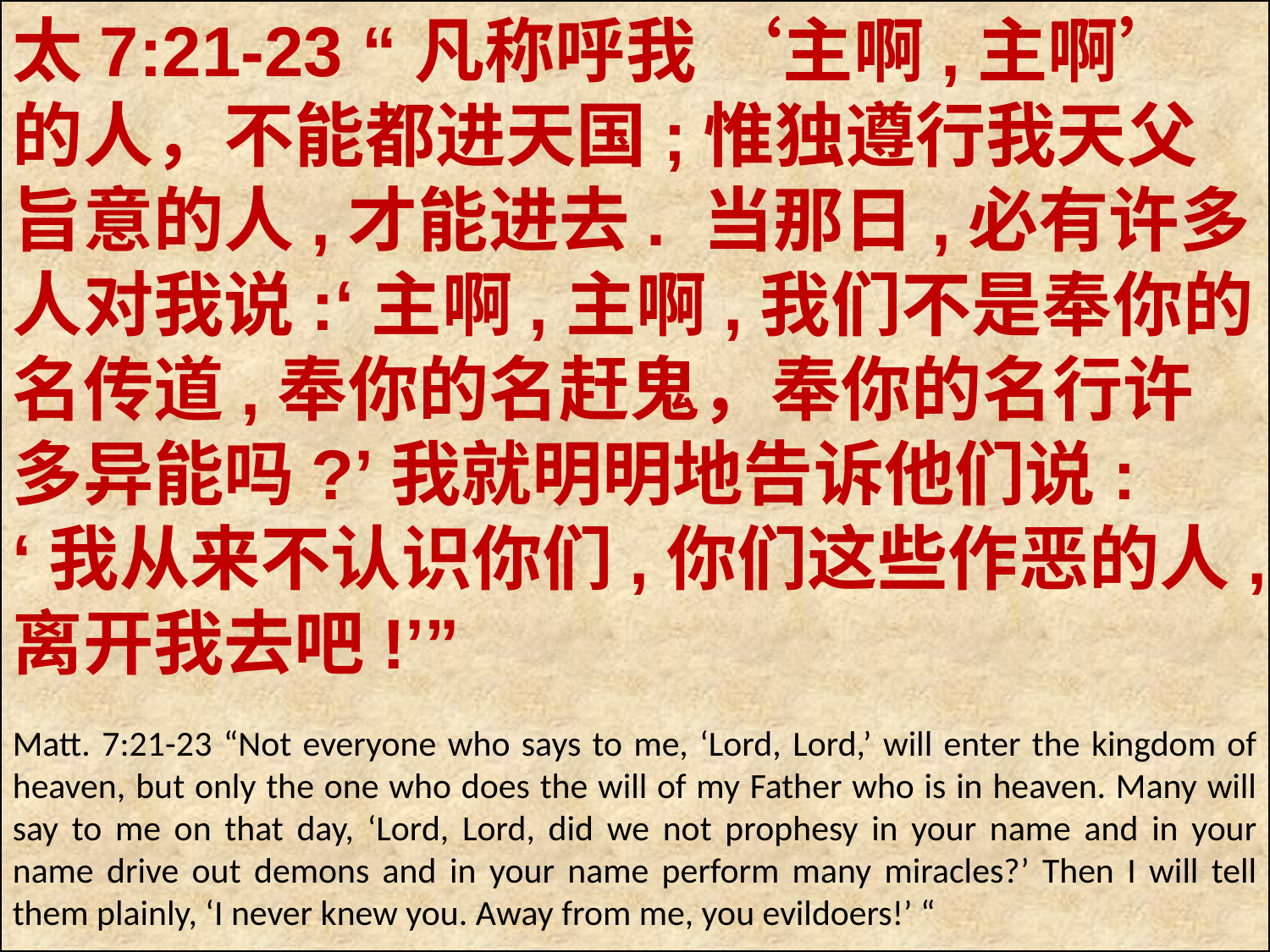

太7:21-23 “凡称呼我 ‘主啊,主啊’的人，不能都进天国;惟独遵行我天父旨意的人,才能进去. 当那日,必有许多人对我说:‘主啊,主啊,我们不是奉你的名传道,奉你的名赶鬼，奉你的名行许多异能吗?’我就明明地告诉他们说: ‘我从来不认识你们,你们这些作恶的人,离开我去吧!’”

Matt. 7:21-23 “Not everyone who says to me, ‘Lord, Lord,’ will enter the kingdom of heaven, but only the one who does the will of my Father who is in heaven. Many will say to me on that day, ‘Lord, Lord, did we not prophesy in your name and in your name drive out demons and in your name perform many miracles?’ Then I will tell them plainly, ‘I never knew you. Away from me, you evildoers!’ “